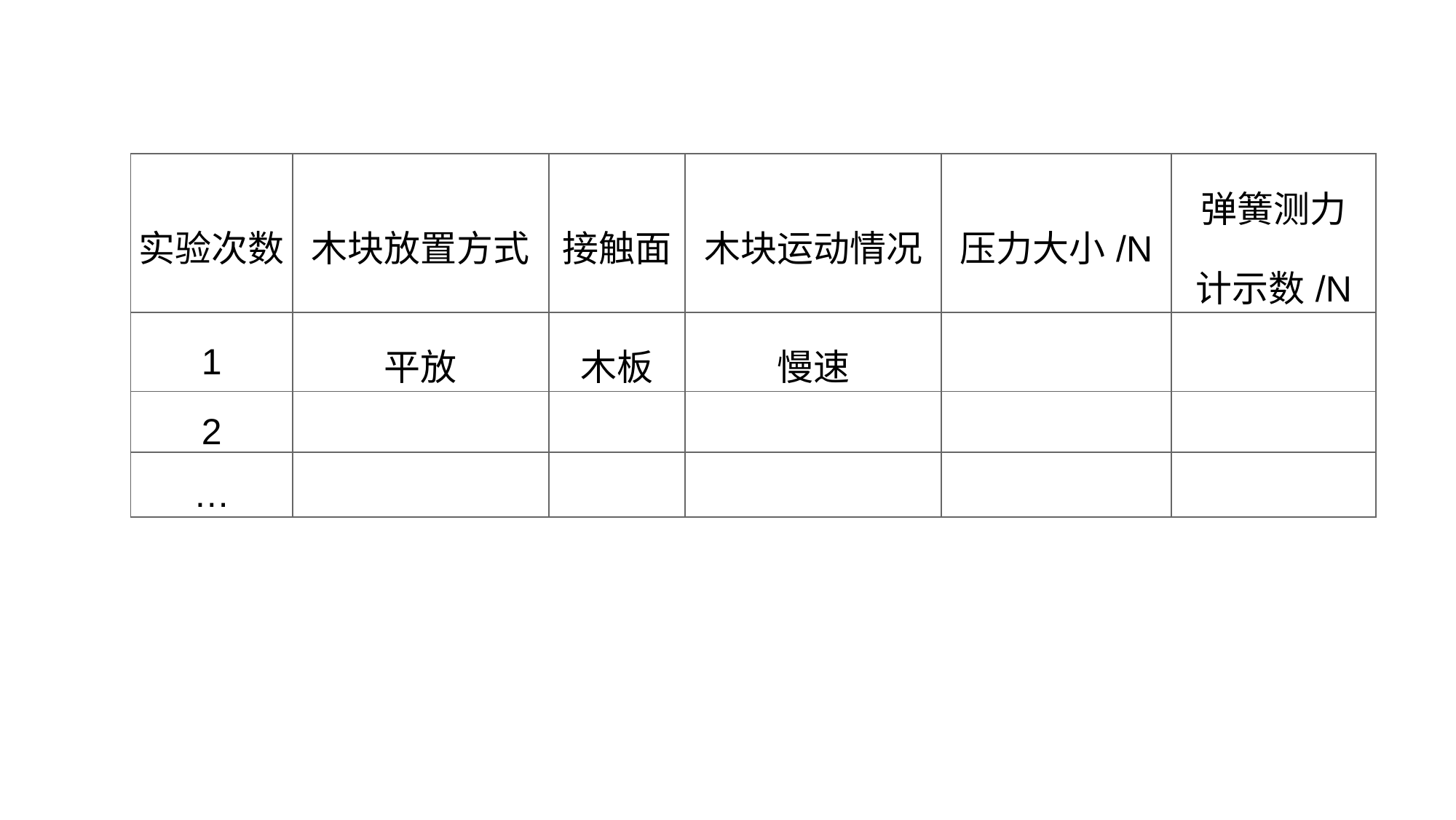

| 实验次数 | 木块放置方式 | 接触面 | 木块运动情况 | 压力大小/N | 弹簧测力 计示数/N |
| --- | --- | --- | --- | --- | --- |
| 1 | 平放 | 木板 | 慢速 |  |  |
| 2 |  |  |  |  |  |
| … |  |  |  |  |  |
实验突破 素养提升